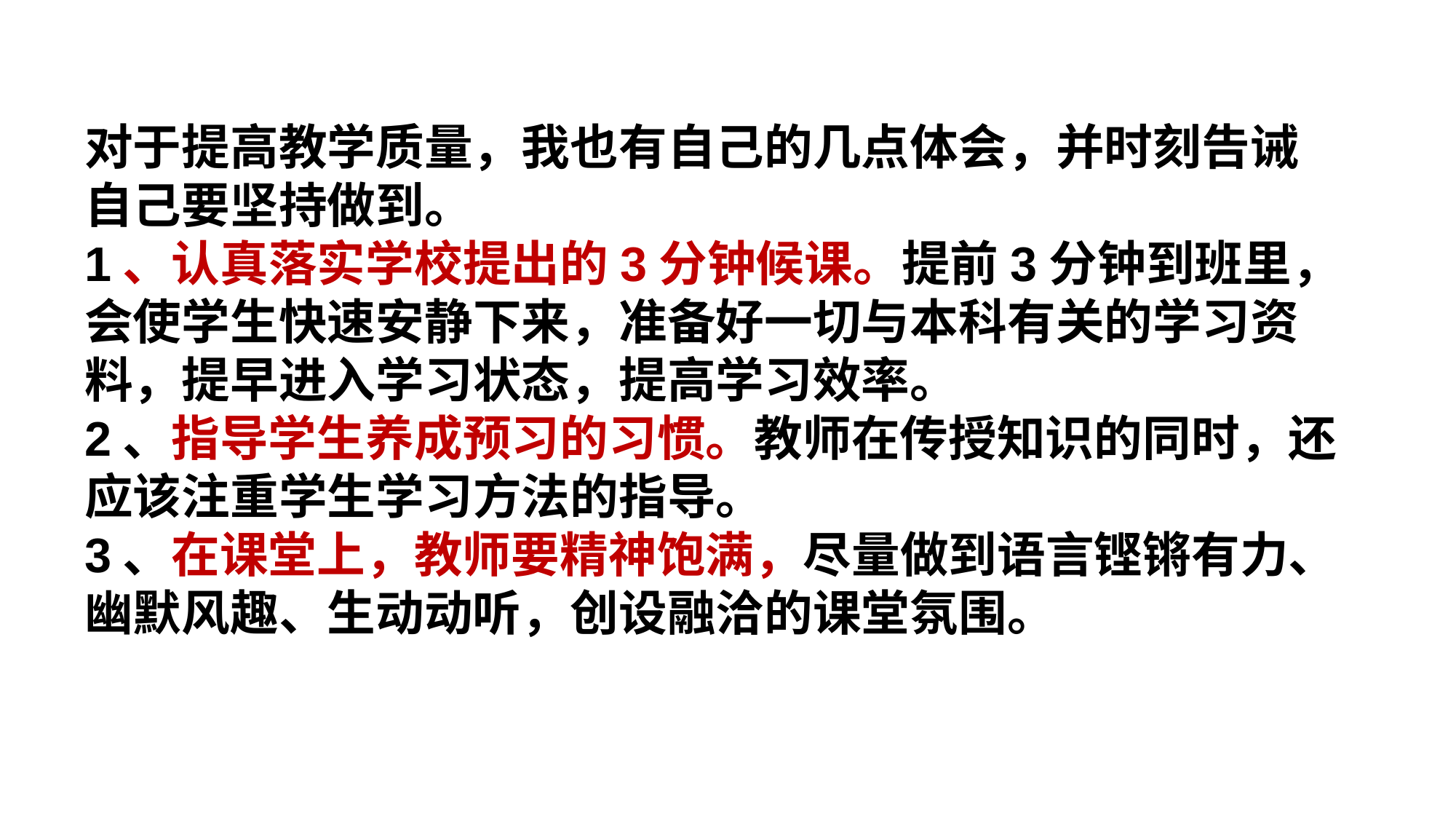

对于提高教学质量，我也有自己的几点体会，并时刻告诫自己要坚持做到。
1、认真落实学校提出的3分钟候课。提前3分钟到班里，会使学生快速安静下来，准备好一切与本科有关的学习资料，提早进入学习状态，提高学习效率。
2、指导学生养成预习的习惯。教师在传授知识的同时，还应该注重学生学习方法的指导。
3、在课堂上，教师要精神饱满，尽量做到语言铿锵有力、幽默风趣、生动动听，创设融洽的课堂氛围。